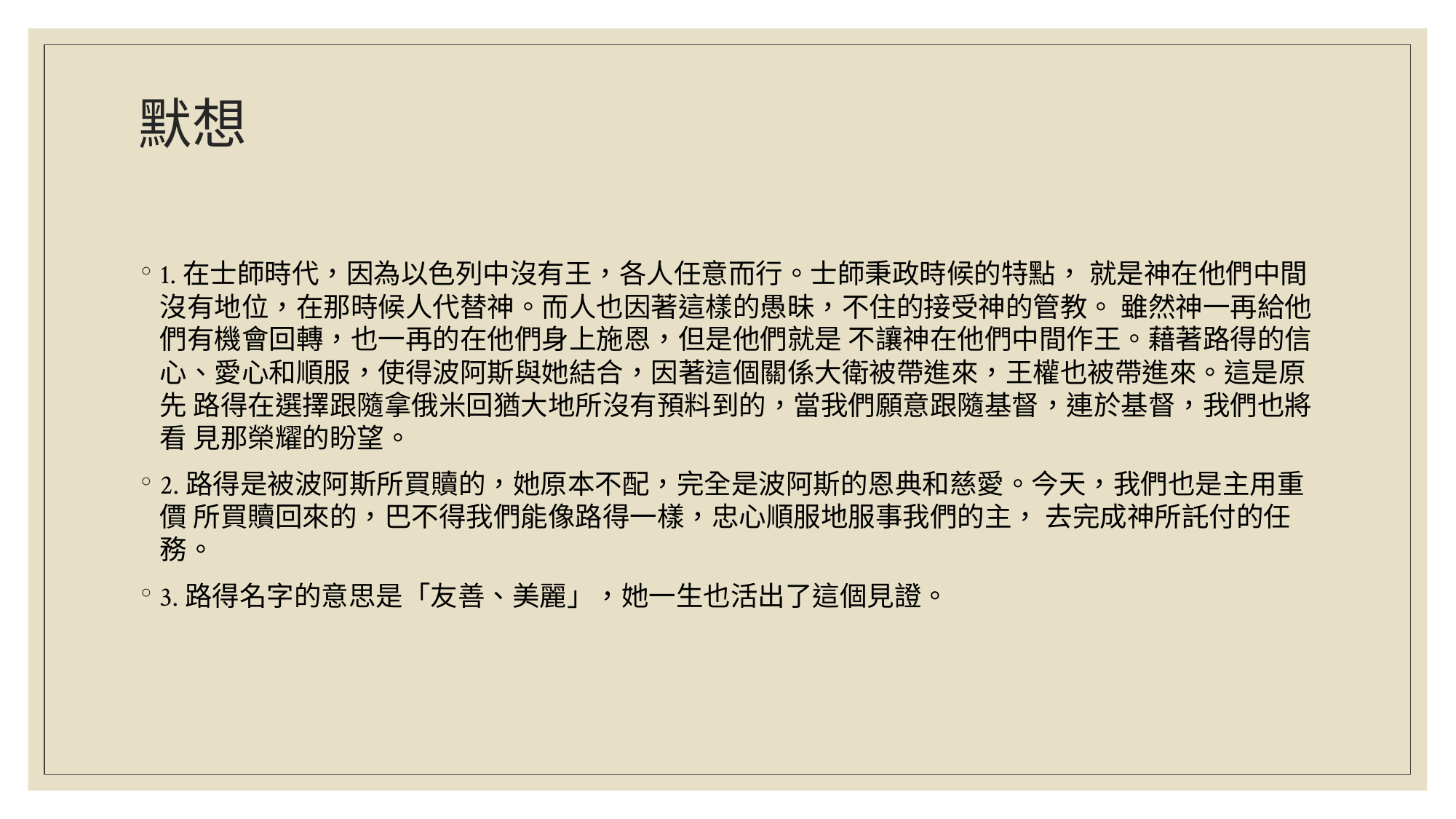

# 默想
1.在士師時代，因為以色列中沒有王，各人任意而行。士師秉政時候的特點， 就是神在他們中間 沒有地位，在那時候人代替神。而人也因著這樣的愚昧，不住的接受神的管教。 雖然神一再給他 們有機會回轉，也一再的在他們身上施恩，但是他們就是 不讓神在他們中間作王。藉著路得的信 心、愛心和順服，使得波阿斯與她結合，因著這個關係大衛被帶進來，王權也被帶進來。這是原先 路得在選擇跟隨拿俄米回猶大地所沒有預料到的，當我們願意跟隨基督，連於基督，我們也將看 見那榮耀的盼望。
2.路得是被波阿斯所買贖的，她原本不配，完全是波阿斯的恩典和慈愛。今天，我們也是主用重價 所買贖回來的，巴不得我們能像路得一樣，忠心順服地服事我們的主， 去完成神所託付的任務。
3.路得名字的意思是「友善、美麗」，她一生也活出了這個見證。